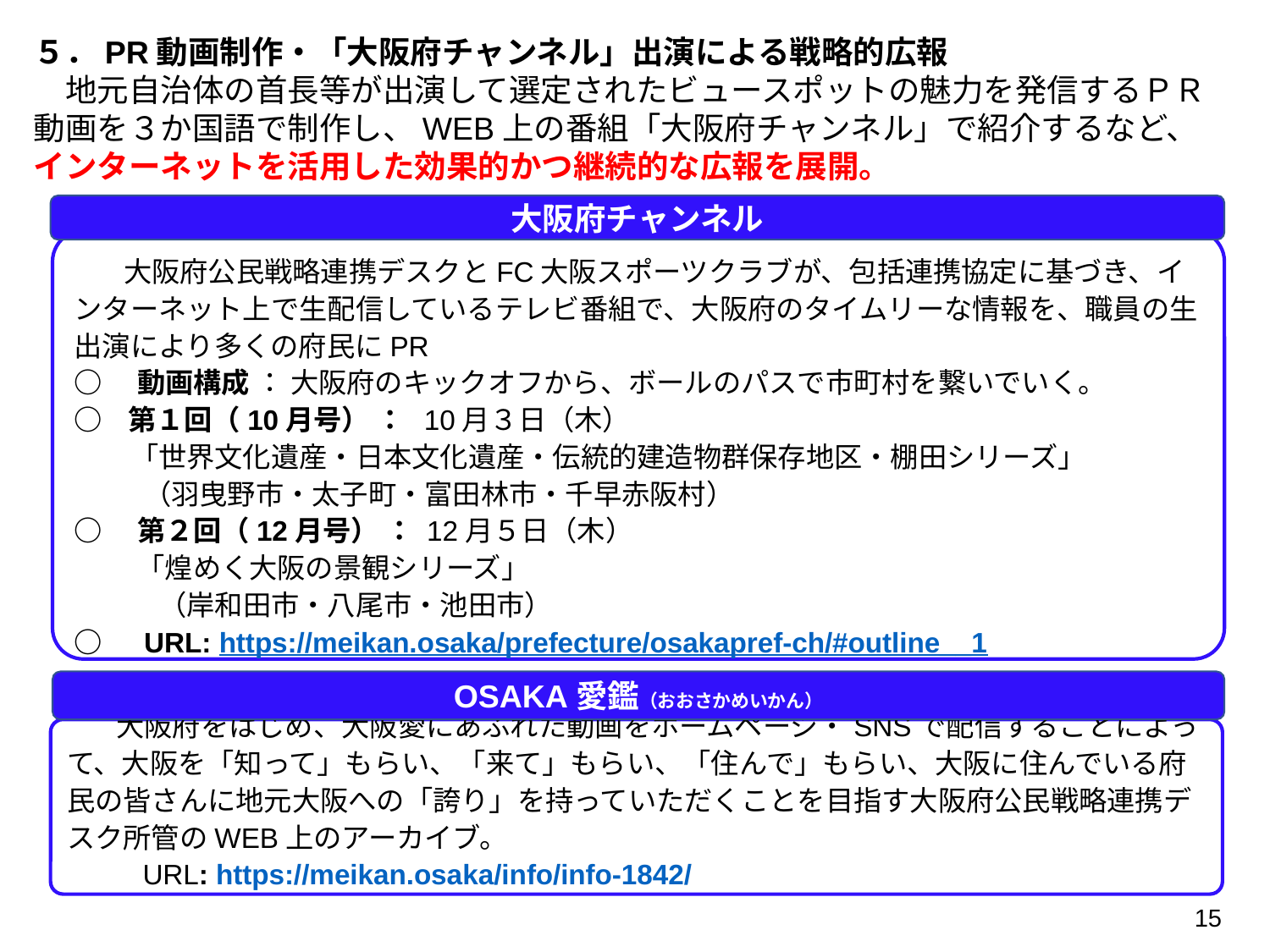

５．PR動画制作・「大阪府チャンネル」出演による戦略的広報
　地元自治体の首長等が出演して選定されたビュースポットの魅力を発信するＰＲ動画を３か国語で制作し、WEB上の番組「大阪府チャンネル」で紹介するなど、インターネットを活用した効果的かつ継続的な広報を展開。
大阪府チャンネル

　　大阪府公民戦略連携デスクとFC大阪スポーツクラブが、包括連携協定に基づき、インターネット上で生配信しているテレビ番組で、大阪府のタイムリーな情報を、職員の生出演により多くの府民にPR
○　動画構成 ： 大阪府のキックオフから、ボールのパスで市町村を繋いでいく。
○   第１回（10月号） ：  10月３日（木）
　　「世界文化遺産・日本文化遺産・伝統的建造物群保存地区・棚田シリーズ」
　　  （羽曳野市・太子町・富田林市・千早赤阪村）
○　第２回（12月号） ： 12月５日（木）
　　 「煌めく大阪の景観シリーズ」
　　　（岸和田市・八尾市・池田市）
○　URL: https://meikan.osaka/prefecture/osakapref-ch/#outline__1
OSAKA愛鑑（おおさかめいかん）

　　大阪府をはじめ、大阪愛にあふれた動画をホームページ・SNSで配信することによって、大阪を「知って」もらい、「来て」もらい、「住んで」もらい、大阪に住んでいる府民の皆さんに地元大阪への「誇り」を持っていただくことを目指す大阪府公民戦略連携デスク所管のWEB上のアーカイブ。
　  　URL: https://meikan.osaka/info/info-1842/

15